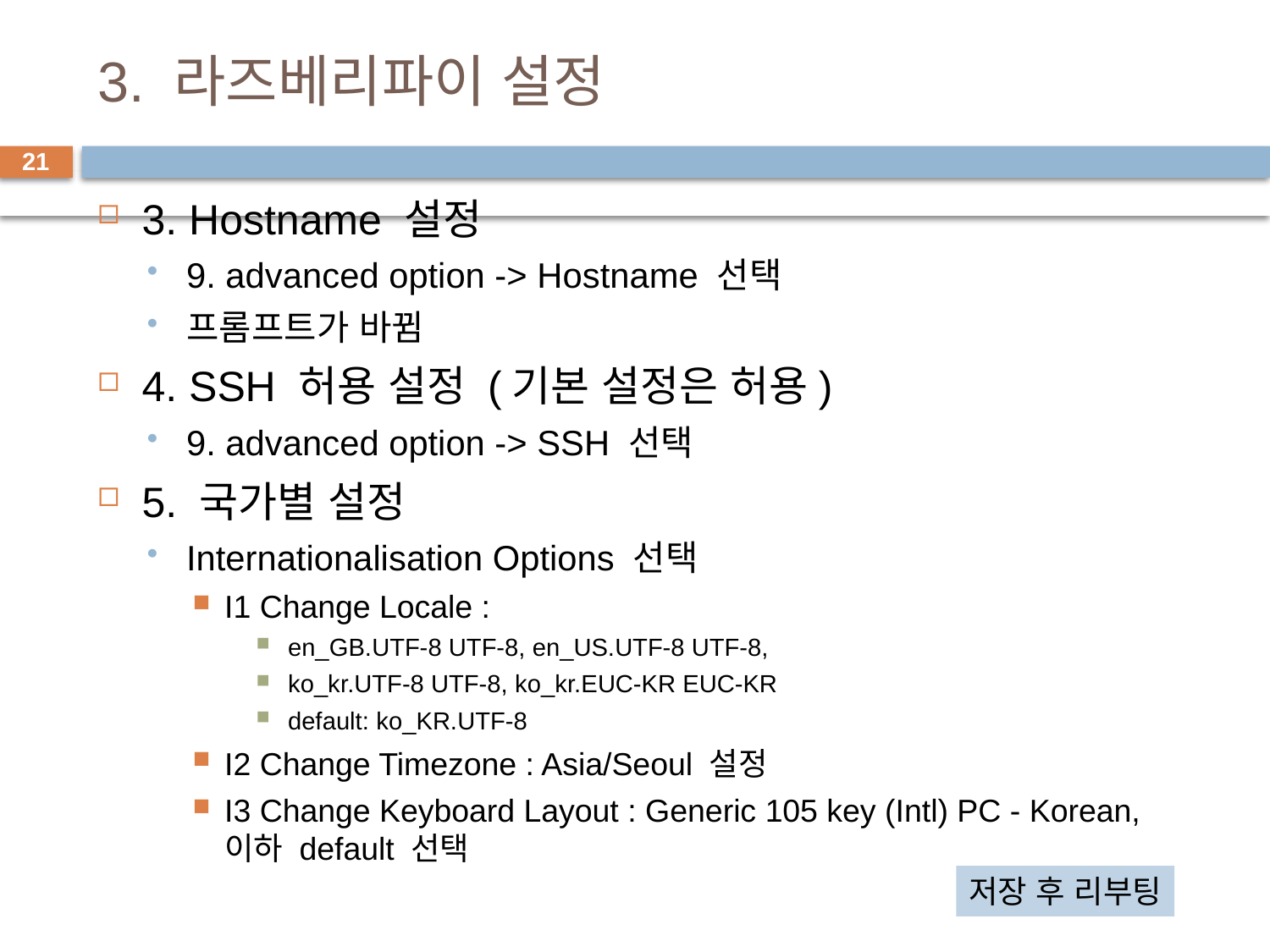

# 3. 라즈베리파이 설정
21
3. Hostname 설정
9. advanced option -> Hostname 선택
프롬프트가 바뀜
4. SSH 허용 설정 (기본 설정은 허용)
9. advanced option -> SSH 선택
5. 국가별 설정
Internationalisation Options 선택
I1 Change Locale :
en_GB.UTF-8 UTF-8, en_US.UTF-8 UTF-8,
ko_kr.UTF-8 UTF-8, ko_kr.EUC-KR EUC-KR
default: ko_KR.UTF-8
I2 Change Timezone : Asia/Seoul 설정
I3 Change Keyboard Layout : Generic 105 key (Intl) PC - Korean, 이하 default 선택
저장 후 리부팅